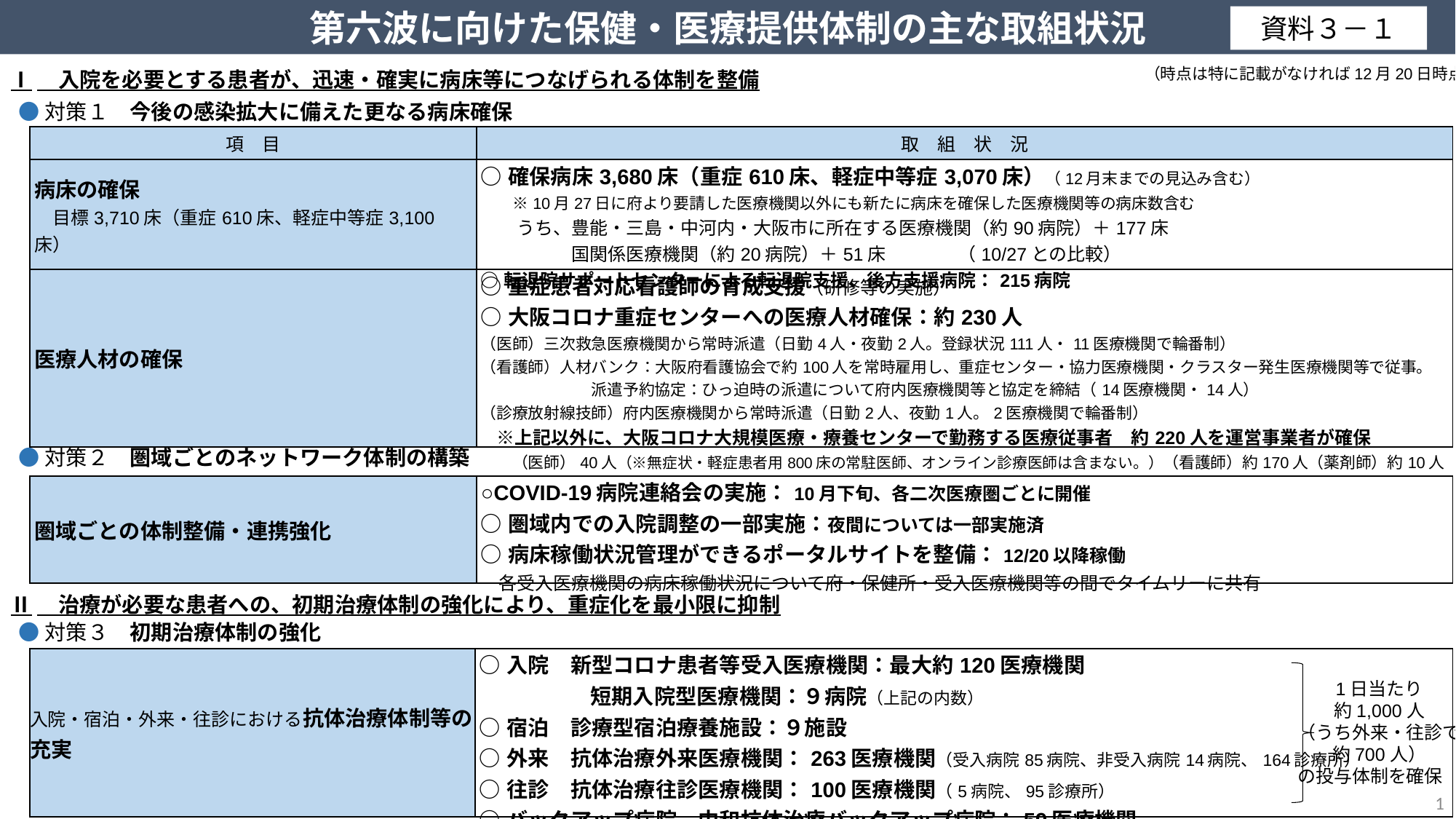

第六波に向けた保健・医療提供体制の主な取組状況
資料３－１
（時点は特に記載がなければ12月20日時点）
Ⅰ　入院を必要とする患者が、迅速・確実に病床等につなげられる体制を整備
●対策１　今後の感染拡大に備えた更なる病床確保
| 項　目 | 取　組　状　況 |
| --- | --- |
| 病床の確保 　目標3,710床（重症610床、軽症中等症3,100床） | ○確保病床3,680床（重症610床、軽症中等症3,070床）（12月末までの見込み含む） 　　※10月27日に府より要請した医療機関以外にも新たに病床を確保した医療機関等の病床数含む 　　うち、豊能・三島・中河内・大阪市に所在する医療機関（約90病院）＋177床　 　　　　　国関係医療機関（約20病院）＋51床 （10/27との比較） ○転退院サポートセンターによる転退院支援、後方支援病院：215病院 |
| 医療人材の確保 | ○重症患者対応看護師の育成支援（研修等の実施） ○大阪コロナ重症センターへの医療人材確保：約230人 （医師）三次救急医療機関から常時派遣（日勤4人・夜勤2人。登録状況111人・11医療機関で輪番制） （看護師）人材バンク：大阪府看護協会で約100人を常時雇用し、重症センター・協力医療機関・クラスター発生医療機関等で従事。 　　　　　　　派遣予約協定：ひっ迫時の派遣について府内医療機関等と協定を締結（14医療機関・14人） （診療放射線技師）府内医療機関から常時派遣（日勤2人、夜勤1人。2医療機関で輪番制） 　※上記以外に、大阪コロナ大規模医療・療養センターで勤務する医療従事者　約220人を運営事業者が確保 　　（医師）40人（※無症状・軽症患者用800床の常駐医師、オンライン診療医師は含まない。）（看護師）約170人（薬剤師）約10人 |
●対策２　圏域ごとのネットワーク体制の構築
| 圏域ごとの体制整備・連携強化 | ○COVID-19病院連絡会の実施：10月下旬、各二次医療圏ごとに開催 ○圏域内での入院調整の一部実施：夜間については一部実施済 ○病床稼働状況管理ができるポータルサイトを整備：12/20以降稼働 　各受入医療機関の病床稼働状況について府・保健所・受入医療機関等の間でタイムリーに共有 |
| --- | --- |
Ⅱ　治療が必要な患者への、初期治療体制の強化により、重症化を最小限に抑制
●対策３　初期治療体制の強化
| 入院・宿泊・外来・往診における抗体治療体制等の充実 | ○入院　新型コロナ患者等受入医療機関：最大約120医療機関 　　　　　 短期入院型医療機関：９病院（上記の内数） ○宿泊　診療型宿泊療養施設：９施設 ○外来　抗体治療外来医療機関：263医療機関（受入病院85病院、非受入病院14病院、164診療所） ○往診　抗体治療往診医療機関：100医療機関（5病院、95診療所） ○バックアップ病院　中和抗体治療バックアップ病院：59医療機関 |
| --- | --- |

1日当たり
約1,000人
（うち外来・往診で
約700人）
の投与体制を確保
1